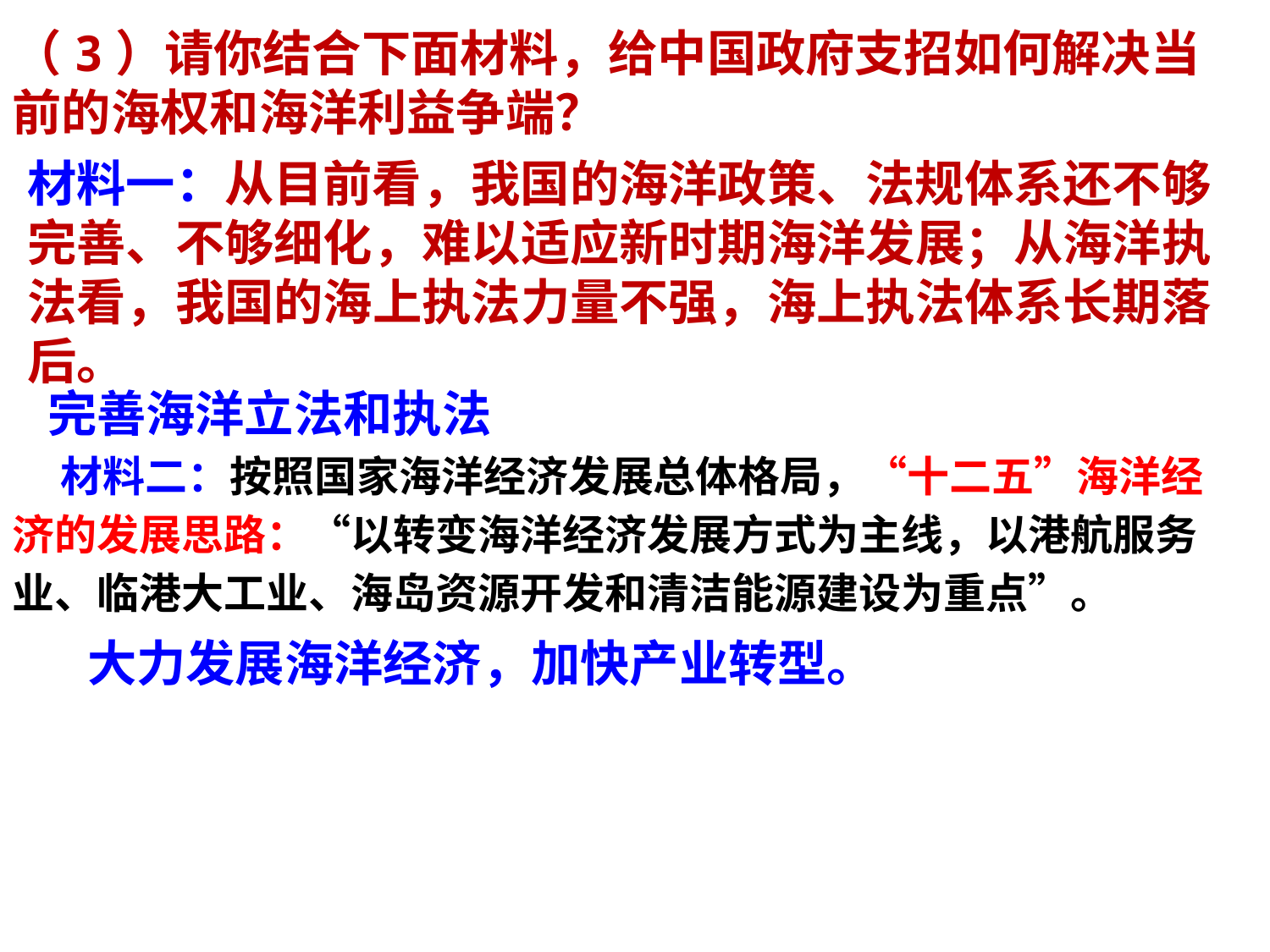

（3）请你结合下面材料，给中国政府支招如何解决当前的海权和海洋利益争端？
材料一：从目前看，我国的海洋政策、法规体系还不够完善、不够细化，难以适应新时期海洋发展；从海洋执法看，我国的海上执法力量不强，海上执法体系长期落后。
完善海洋立法和执法
    材料二：按照国家海洋经济发展总体格局，“十二五”海洋经济的发展思路：“以转变海洋经济发展方式为主线，以港航服务业、临港大工业、海岛资源开发和清洁能源建设为重点”。

大力发展海洋经济，加快产业转型。